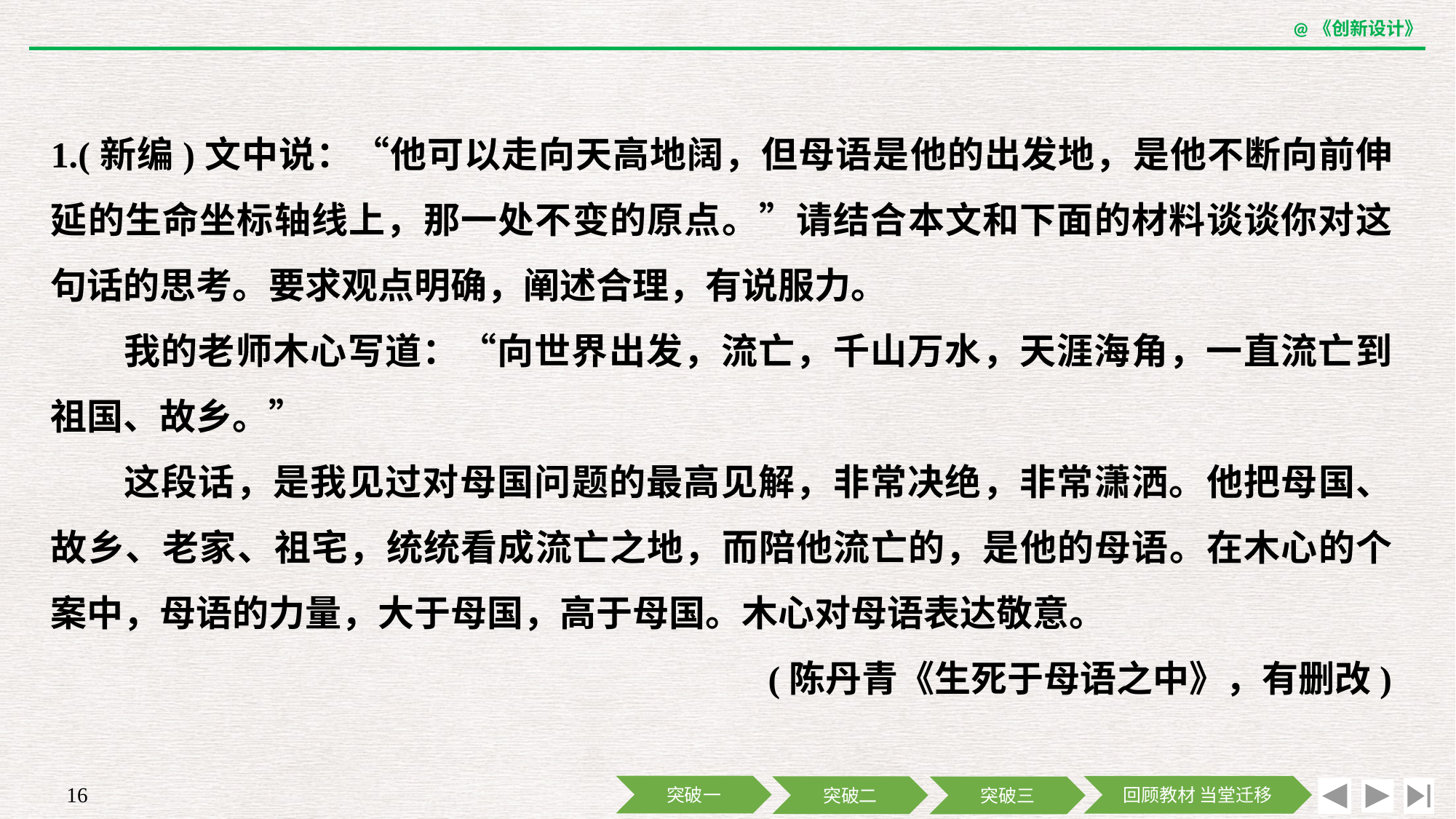

1.(新编)文中说：“他可以走向天高地阔，但母语是他的出发地，是他不断向前伸延的生命坐标轴线上，那一处不变的原点。”请结合本文和下面的材料谈谈你对这句话的思考。要求观点明确，阐述合理，有说服力。
我的老师木心写道：“向世界出发，流亡，千山万水，天涯海角，一直流亡到祖国、故乡。”
这段话，是我见过对母国问题的最高见解，非常决绝，非常潇洒。他把母国、故乡、老家、祖宅，统统看成流亡之地，而陪他流亡的，是他的母语。在木心的个案中，母语的力量，大于母国，高于母国。木心对母语表达敬意。
(陈丹青《生死于母语之中》，有删改)